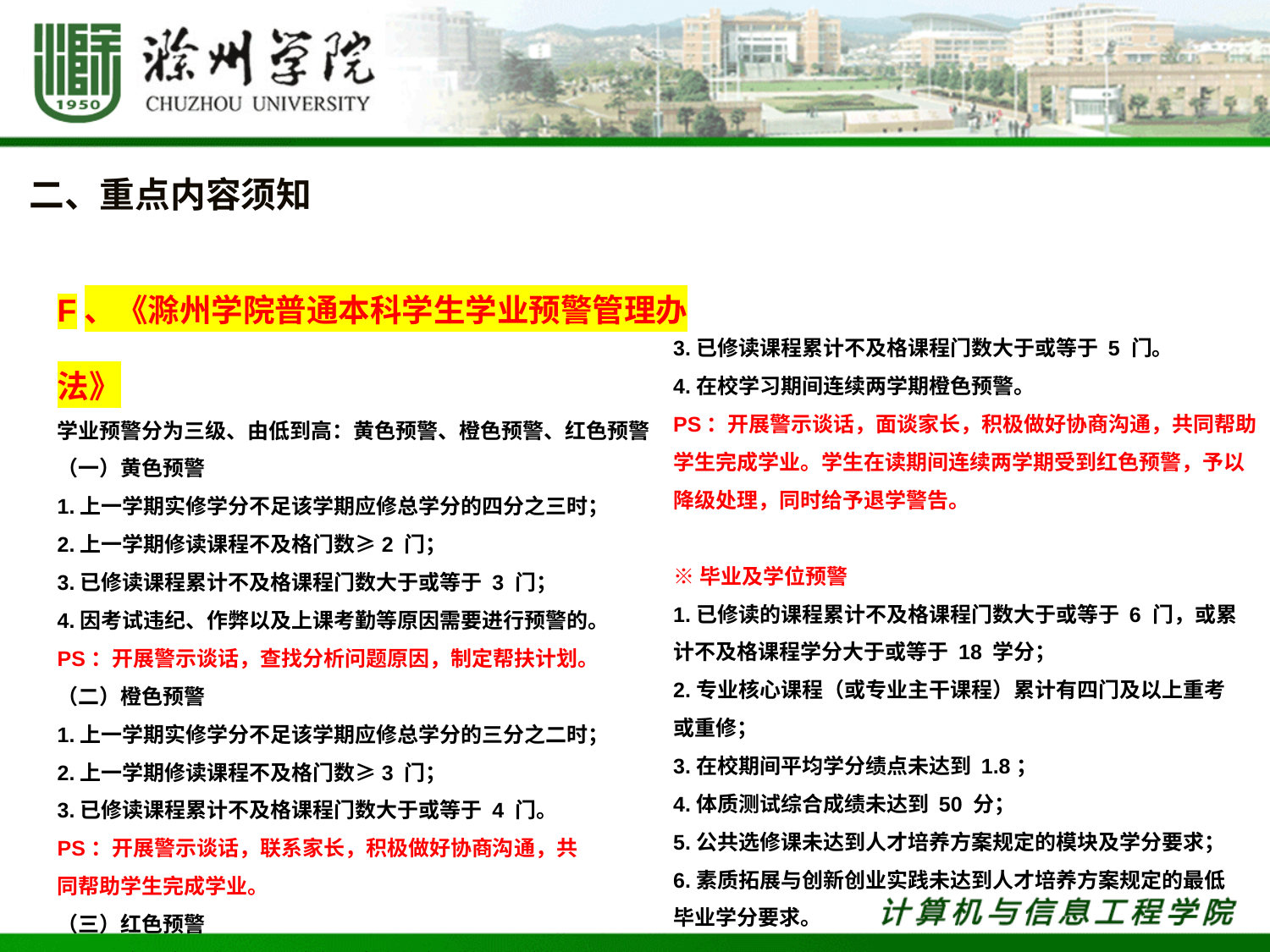

二、重点内容须知

F、《滁州学院普通本科学生学业预警管理办法》
学业预警分为三级、由低到高：黄色预警、橙色预警、红色预警
（一）黄色预警
1.上一学期实修学分不足该学期应修总学分的四分之三时；
2.上一学期修读课程不及格门数≥2 门；
3.已修读课程累计不及格课程门数大于或等于 3 门；
4.因考试违纪、作弊以及上课考勤等原因需要进行预警的。
PS：开展警示谈话，查找分析问题原因，制定帮扶计划。
（二）橙色预警
1.上一学期实修学分不足该学期应修总学分的三分之二时；
2.上一学期修读课程不及格门数≥3 门；
3.已修读课程累计不及格课程门数大于或等于 4 门。
PS：开展警示谈话，联系家长，积极做好协商沟通，共
同帮助学生完成学业。
（三）红色预警
1.上一学期实修学分不足该学期应修总学分的二分之一时；
2.上一学期修读课程不及格门数≥4 门；

3.已修读课程累计不及格课程门数大于或等于 5 门。
4.在校学习期间连续两学期橙色预警。
PS：开展警示谈话，面谈家长，积极做好协商沟通，共同帮助学生完成学业。学生在读期间连续两学期受到红色预警，予以降级处理，同时给予退学警告。

※毕业及学位预警
1.已修读的课程累计不及格课程门数大于或等于 6 门，或累计不及格课程学分大于或等于 18 学分；
2.专业核心课程（或专业主干课程）累计有四门及以上重考
或重修；
3.在校期间平均学分绩点未达到 1.8；
4.体质测试综合成绩未达到 50 分；
5.公共选修课未达到人才培养方案规定的模块及学分要求；
6.素质拓展与创新创业实践未达到人才培养方案规定的最低
毕业学分要求。